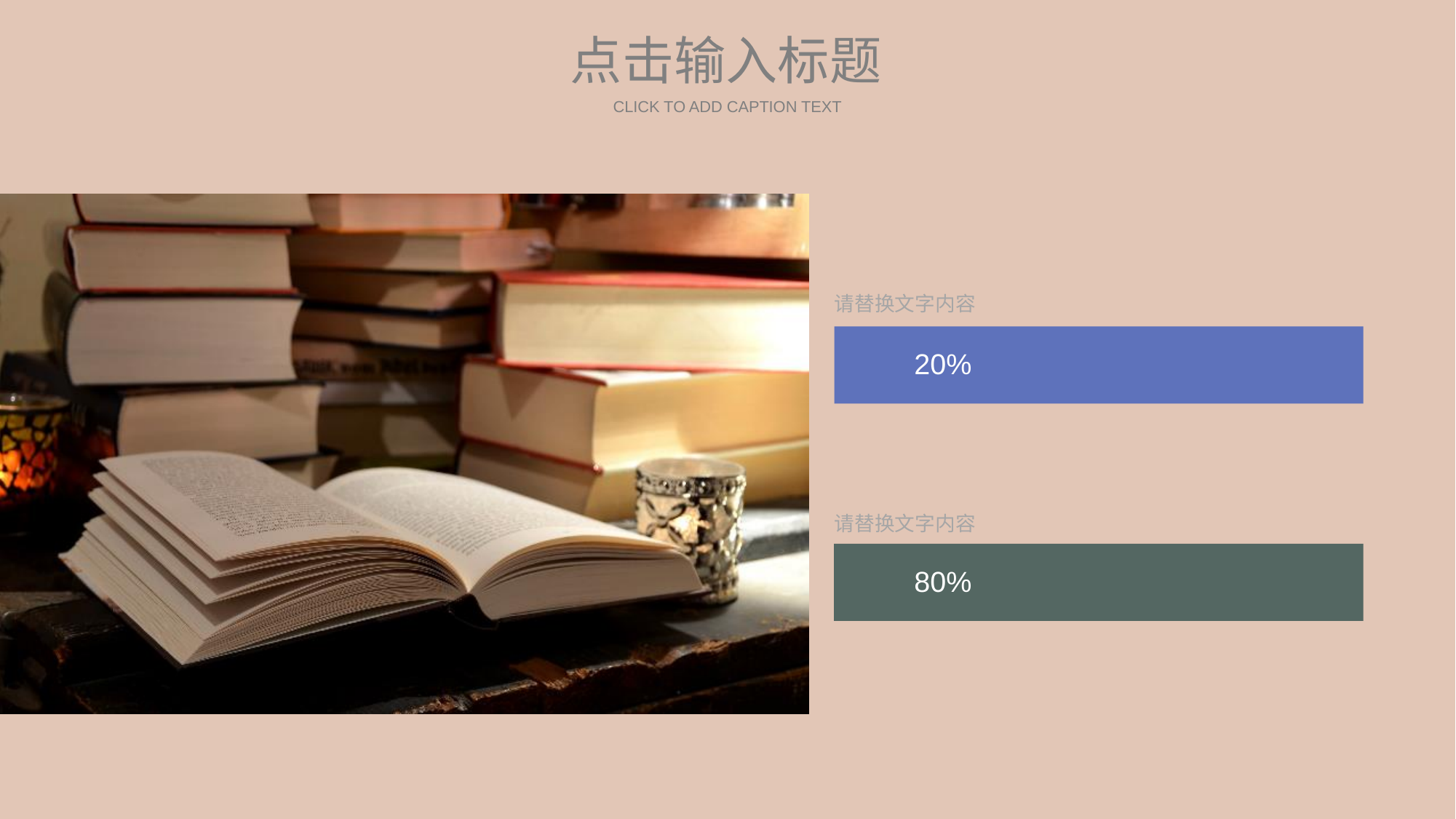

点击输入标题
CLICK TO ADD CAPTION TEXT

请替换文字内容

20%
请替换文字内容

80%